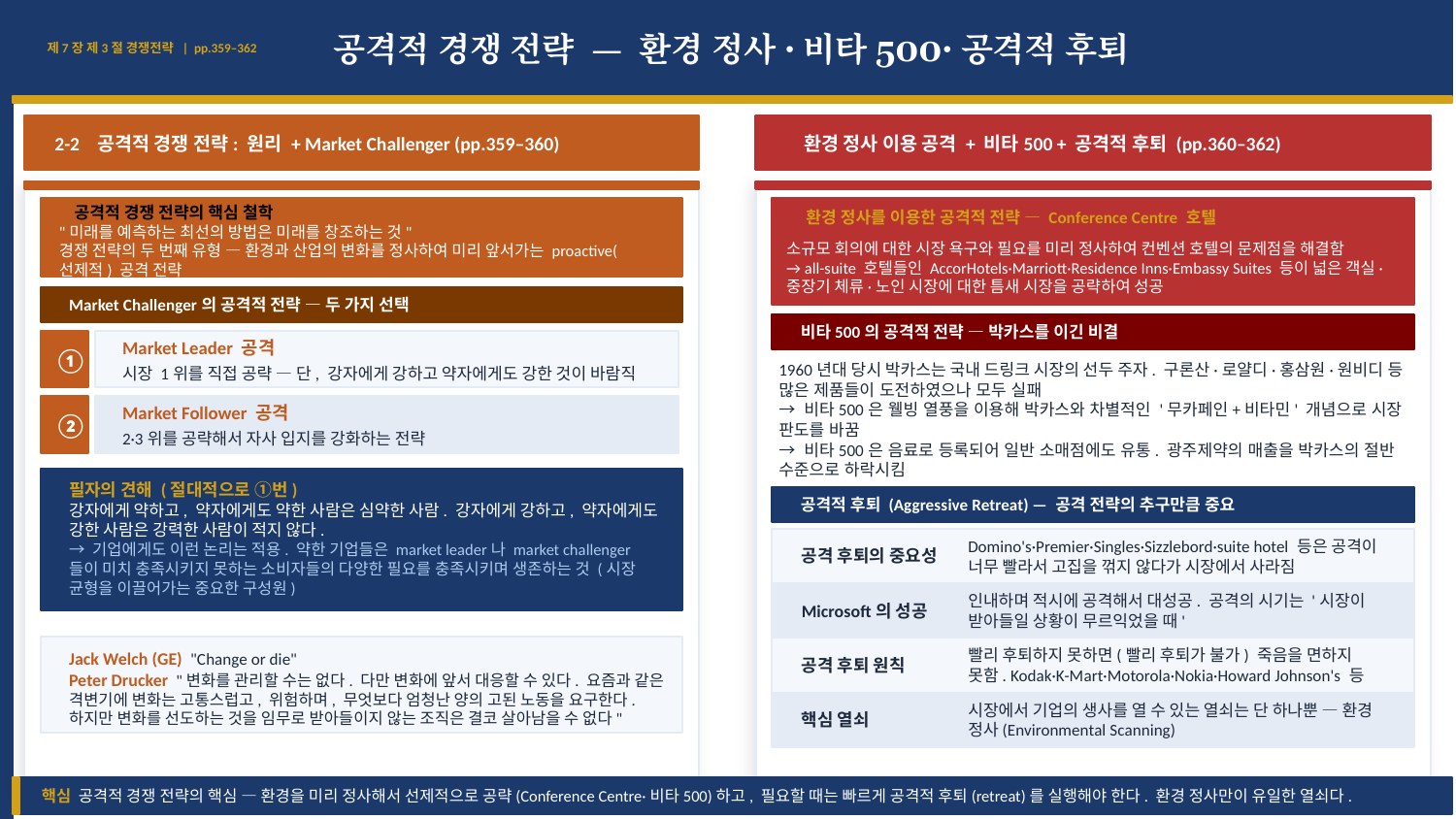

제7장 제3절 경쟁전략  |  pp.359–362
공격적 경쟁 전략  —  환경 정사·비타500·공격적 후퇴

2-2   공격적 경쟁 전략: 원리 + Market Challenger (pp.359–360)

   환경 정사 이용 공격 + 비타500 + 공격적 후퇴 (pp.360–362)

공격적 경쟁 전략의 핵심 철학

환경 정사를 이용한 공격적 전략 — Conference Centre 호텔
"미래를 예측하는 최선의 방법은 미래를 창조하는 것"
경쟁 전략의 두 번째 유형 — 환경과 산업의 변화를 정사하여 미리 앞서가는 proactive(선제적) 공격 전략
소규모 회의에 대한 시장 욕구와 필요를 미리 정사하여 컨벤션 호텔의 문제점을 해결함
→ all-suite 호텔들인 AccorHotels·Marriott·Residence Inns·Embassy Suites 등이 넓은 객실·중장기 체류·노인 시장에 대한 틈새 시장을 공략하여 성공

Market Challenger의 공격적 전략 — 두 가지 선택

비타500의 공격적 전략 — 박카스를 이긴 비결

①

Market Leader 공격
1960년대 당시 박카스는 국내 드링크 시장의 선두 주자. 구론산·로얄디·홍삼원·원비디 등 많은 제품들이 도전하였으나 모두 실패
→ 비타500은 웰빙 열풍을 이용해 박카스와 차별적인 '무카페인+비타민' 개념으로 시장 판도를 바꿈
→ 비타500은 음료로 등록되어 일반 소매점에도 유통. 광주제약의 매출을 박카스의 절반 수준으로 하락시킴
시장 1위를 직접 공략 — 단, 강자에게 강하고 약자에게도 강한 것이 바람직

②

Market Follower 공격
2·3위를 공략해서 자사 입지를 강화하는 전략

필자의 견해 (절대적으로 ①번)
강자에게 약하고, 약자에게도 약한 사람은 심약한 사람. 강자에게 강하고, 약자에게도 강한 사람은 강력한 사람이 적지 않다.
→ 기업에게도 이런 논리는 적용. 약한 기업들은 market leader나 market challenger들이 미치 충족시키지 못하는 소비자들의 다양한 필요를 충족시키며 생존하는 것 (시장 균형을 이끌어가는 중요한 구성원)

공격적 후퇴 (Aggressive Retreat) — 공격 전략의 추구만큼 중요

공격 후퇴의 중요성
Domino's·Premier·Singles·Sizzlebord·suite hotel 등은 공격이 너무 빨라서 고집을 꺾지 않다가 시장에서 사라짐

Microsoft의 성공
인내하며 적시에 공격해서 대성공. 공격의 시기는 '시장이 받아들일 상황이 무르익었을 때'

공격 후퇴 원칙
빨리 후퇴하지 못하면(빨리 후퇴가 불가) 죽음을 면하지 못함. Kodak·K-Mart·Motorola·Nokia·Howard Johnson's 등
Jack Welch (GE)  "Change or die"
Peter Drucker  "변화를 관리할 수는 없다. 다만 변화에 앞서 대응할 수 있다. 요즘과 같은 격변기에 변화는 고통스럽고, 위험하며, 무엇보다 엄청난 양의 고된 노동을 요구한다. 하지만 변화를 선도하는 것을 임무로 받아들이지 않는 조직은 결코 살아남을 수 없다"

핵심 열쇠
시장에서 기업의 생사를 열 수 있는 열쇠는 단 하나뿐 — 환경 정사(Environmental Scanning)

핵심  공격적 경쟁 전략의 핵심 — 환경을 미리 정사해서 선제적으로 공략(Conference Centre·비타500)하고, 필요할 때는 빠르게 공격적 후퇴(retreat)를 실행해야 한다. 환경 정사만이 유일한 열쇠다.